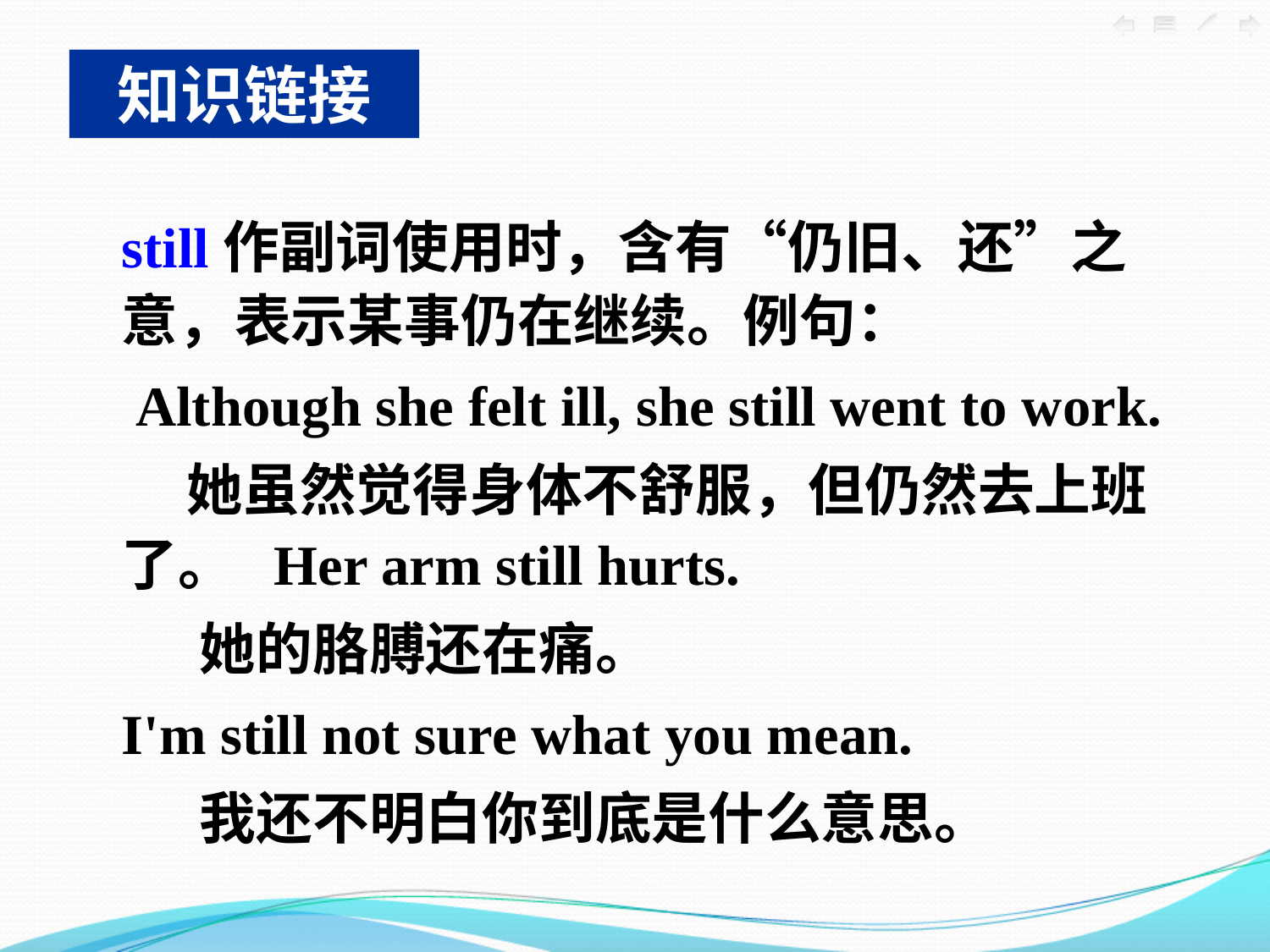

知识链接
still作副词使用时，含有“仍旧、还”之意，表示某事仍在继续。例句：
 Although she felt ill, she still went to work.
    她虽然觉得身体不舒服，但仍然去上班了。  Her arm still hurts.
     她的胳膊还在痛。
I'm still not sure what you mean.
     我还不明白你到底是什么意思。